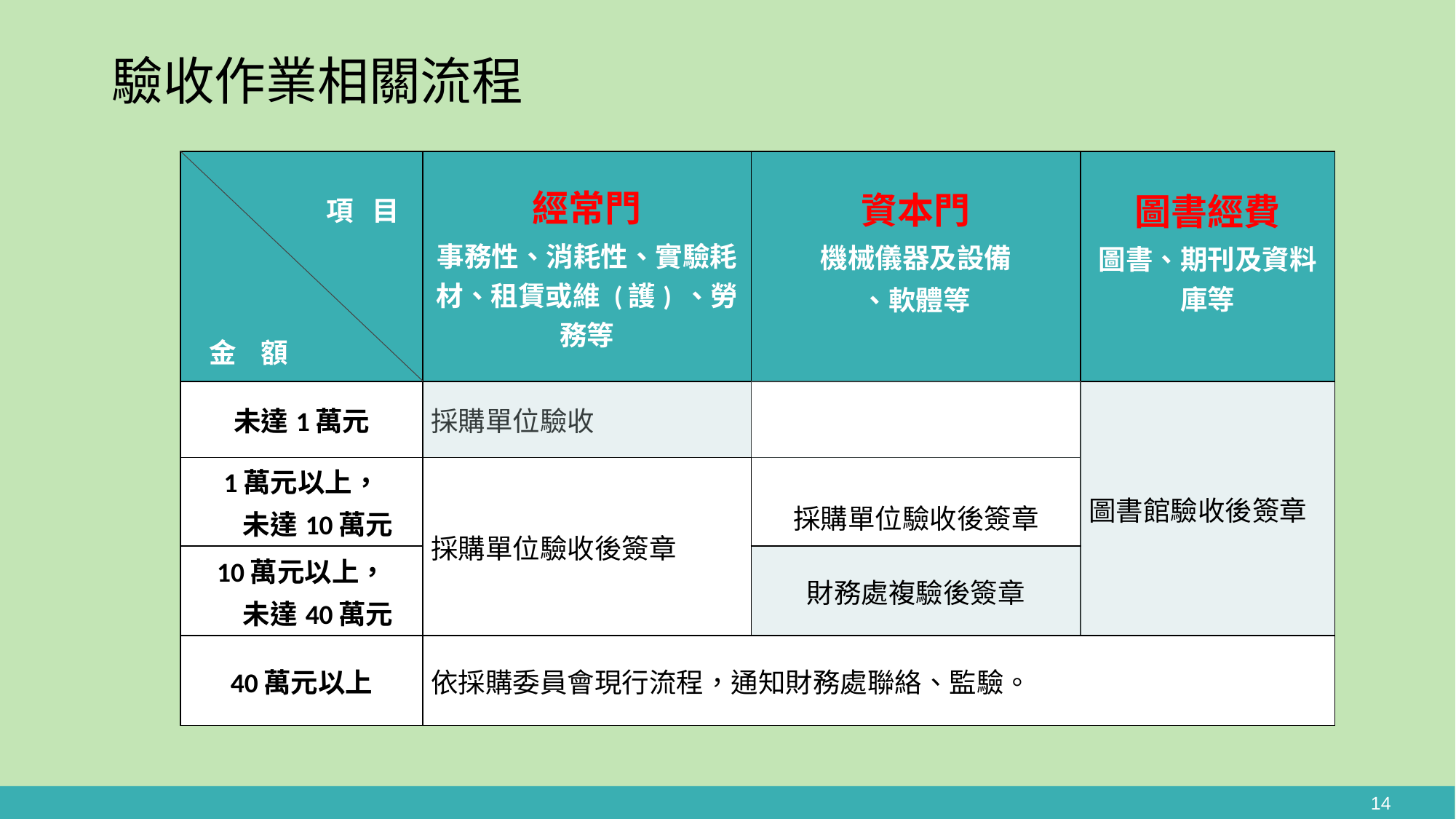

# 驗收作業相關流程
| 項 目   金 額 | 經常門 事務性、消耗性、實驗耗 材、租賃或維 (護) 、勞務等 | 資本門 機械儀器及設備 、軟體等 | 圖書經費 圖書、期刊及資料庫等 |
| --- | --- | --- | --- |
| 未達1萬元 | 採購單位驗收 |  | 圖書館驗收後簽章 |
| 1萬元以上， 未達10萬元 | 採購單位驗收後簽章 | 採購單位驗收後簽章 |  |
| 10萬元以上， 未達40萬元 |  | 財務處複驗後簽章 |  |
| 40萬元以上 | 依採購委員會現行流程，通知財務處聯絡、監驗。 |  |  |
14